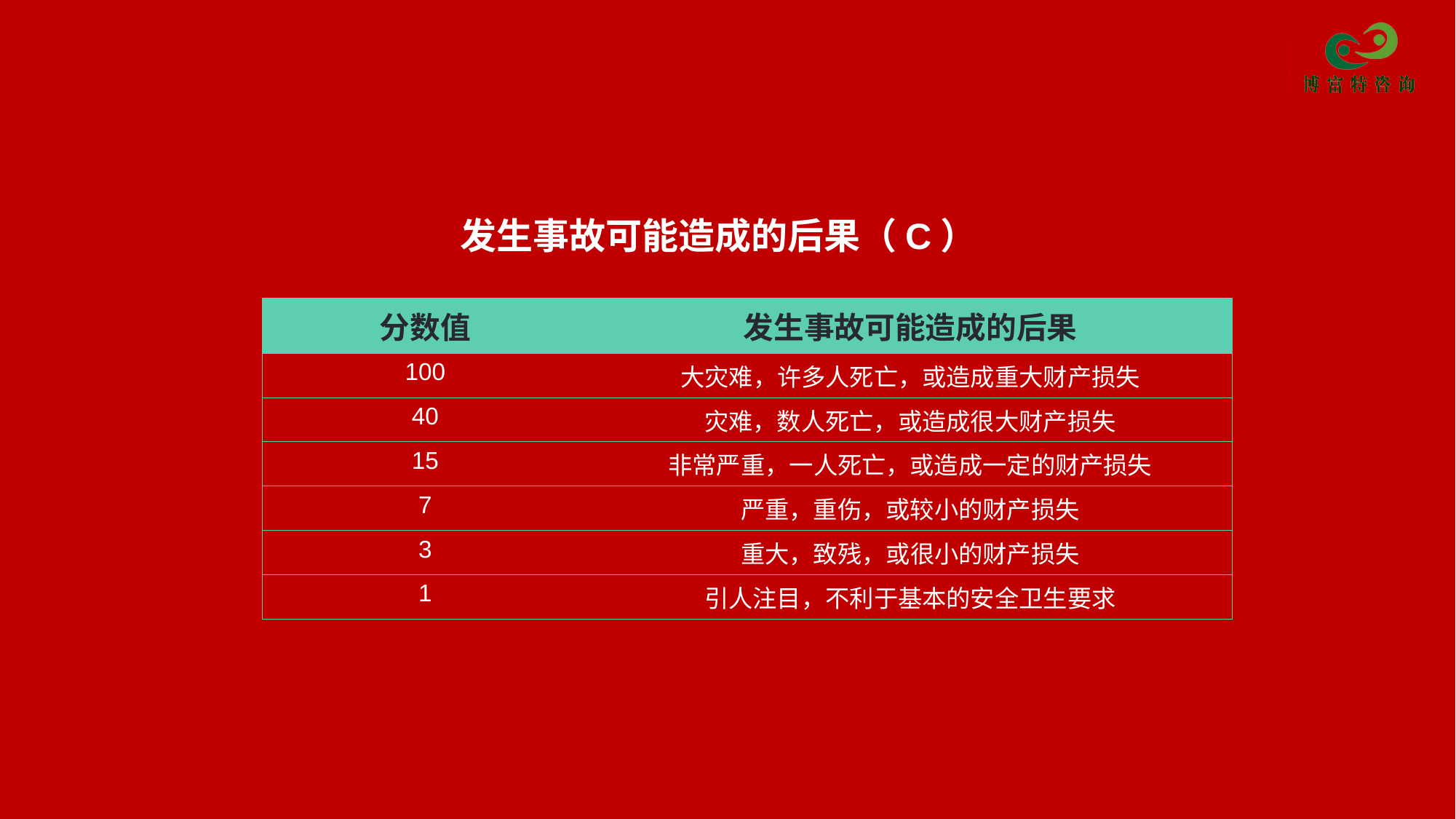

发生事故可能造成的后果（C）
| 分数值 | 发生事故可能造成的后果 |
| --- | --- |
| 100 | 大灾难，许多人死亡，或造成重大财产损失 |
| 40 | 灾难，数人死亡，或造成很大财产损失 |
| 15 | 非常严重，一人死亡，或造成一定的财产损失 |
| 7 | 严重，重伤，或较小的财产损失 |
| 3 | 重大，致残，或很小的财产损失 |
| 1 | 引人注目，不利于基本的安全卫生要求 |